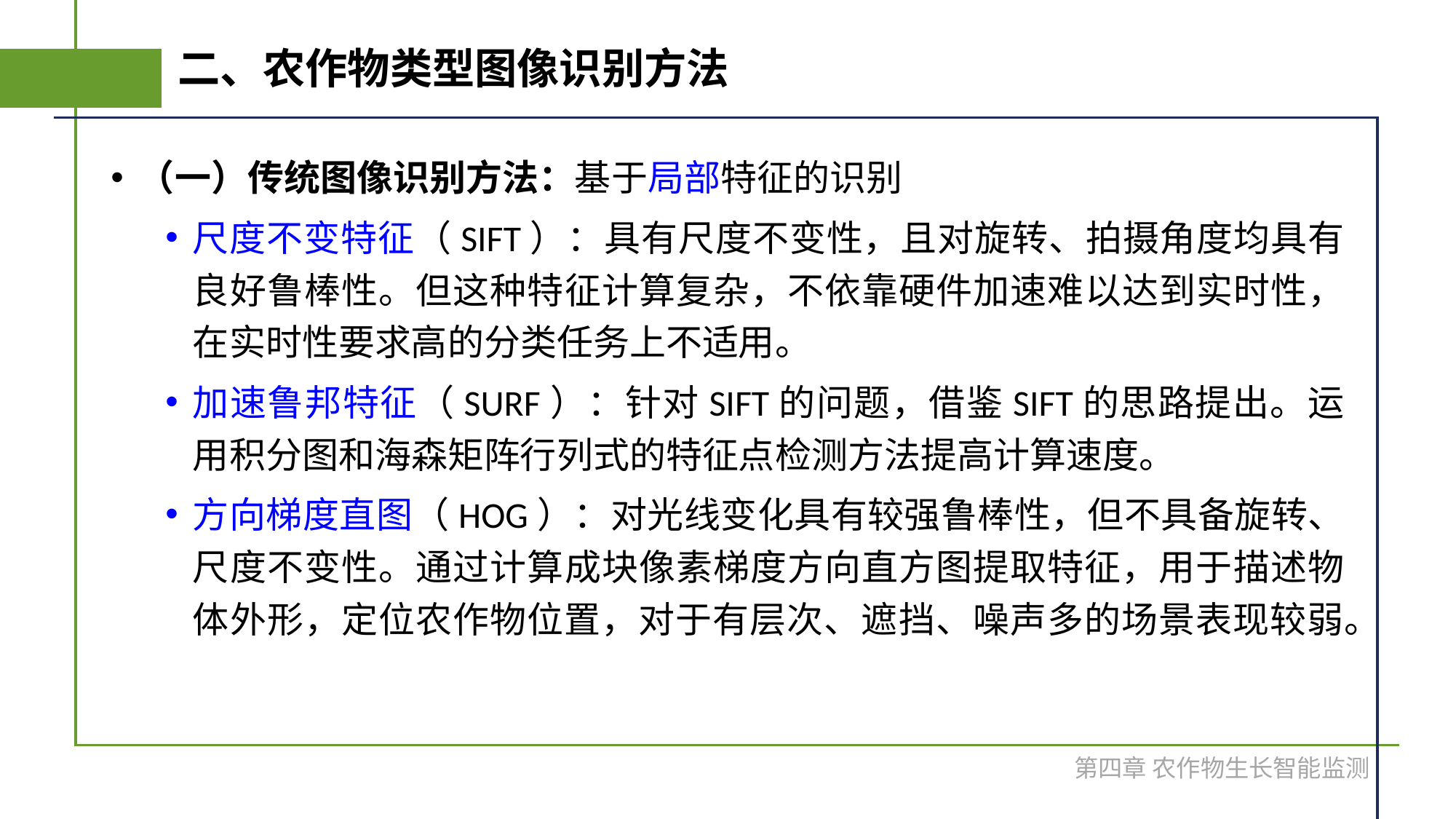

# 二、农作物类型图像识别方法
（一）传统图像识别方法：基于局部特征的识别
尺度不变特征（SIFT）：具有尺度不变性，且对旋转、拍摄角度均具有良好鲁棒性。但这种特征计算复杂，不依靠硬件加速难以达到实时性，在实时性要求高的分类任务上不适用。
加速鲁邦特征（SURF）：针对SIFT的问题，借鉴SIFT的思路提出。运用积分图和海森矩阵行列式的特征点检测方法提高计算速度。
方向梯度直图（HOG）：对光线变化具有较强鲁棒性，但不具备旋转、尺度不变性。通过计算成块像素梯度方向直方图提取特征，用于描述物体外形，定位农作物位置，对于有层次、遮挡、噪声多的场景表现较弱。
第四章 农作物生长智能监测